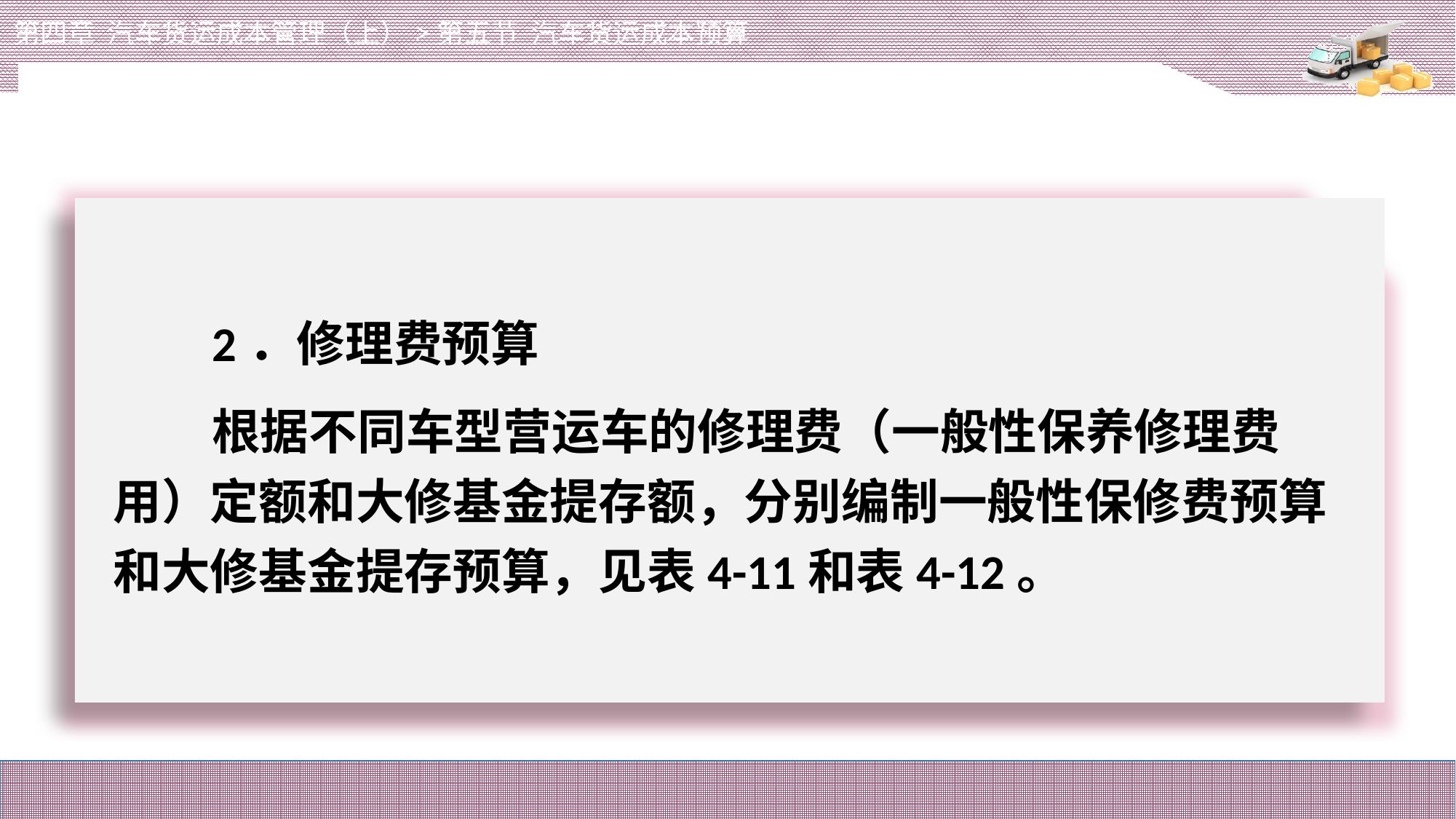

第四章  汽车货运成本管理（上）>第五节  汽车货运成本预算
# 2．修理费预算
根据不同车型营运车的修理费（一般性保养修理费用）定额和大修基金提存额，分别编制一般性保修费预算和大修基金提存预算，见表4-11和表4-12。